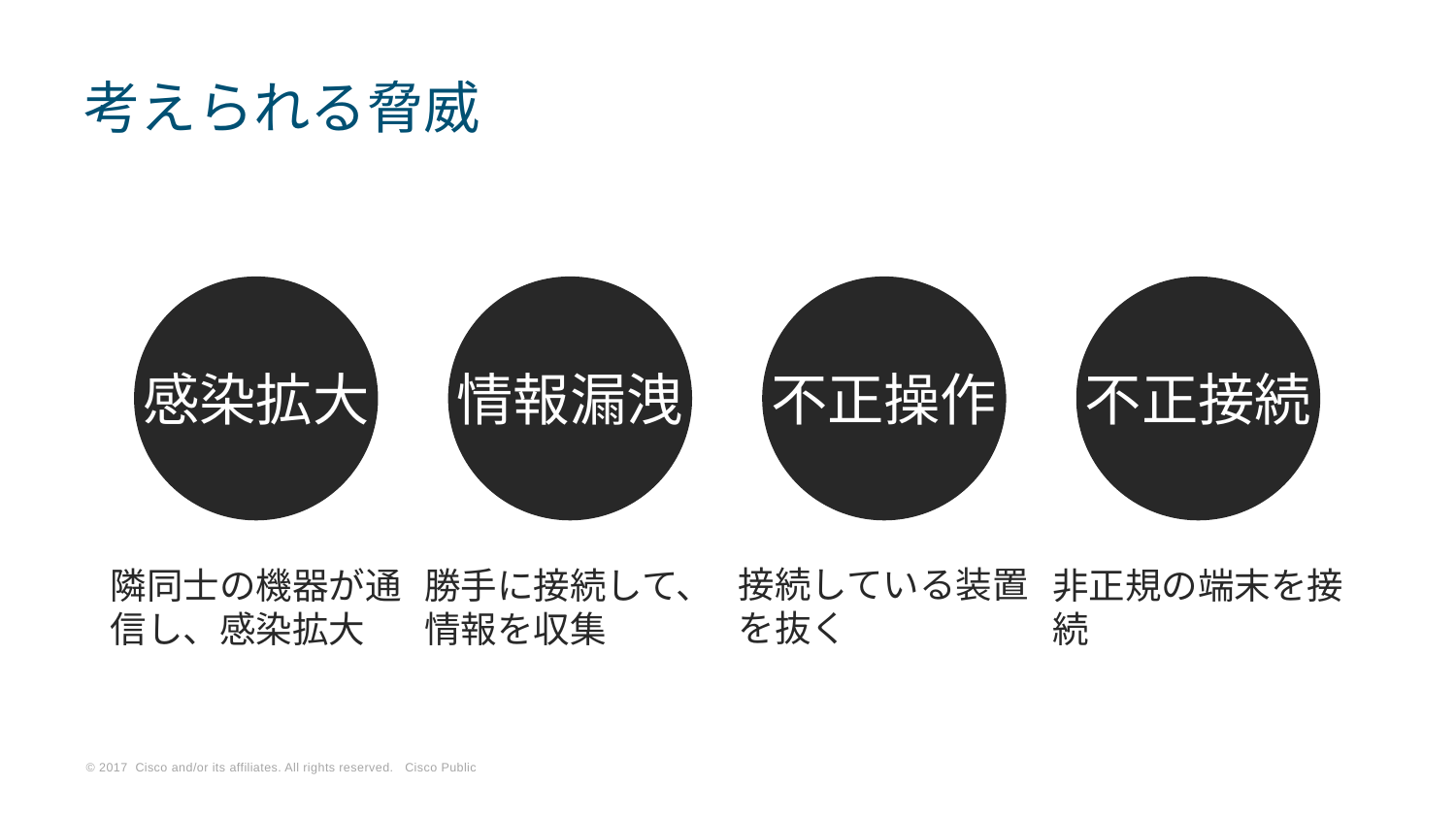

# 考えられる脅威
感染拡大
情報漏洩
不正操作
不正接続
接続している装置を抜く
隣同士の機器が通信し、感染拡大
勝手に接続して、情報を収集
非正規の端末を接続